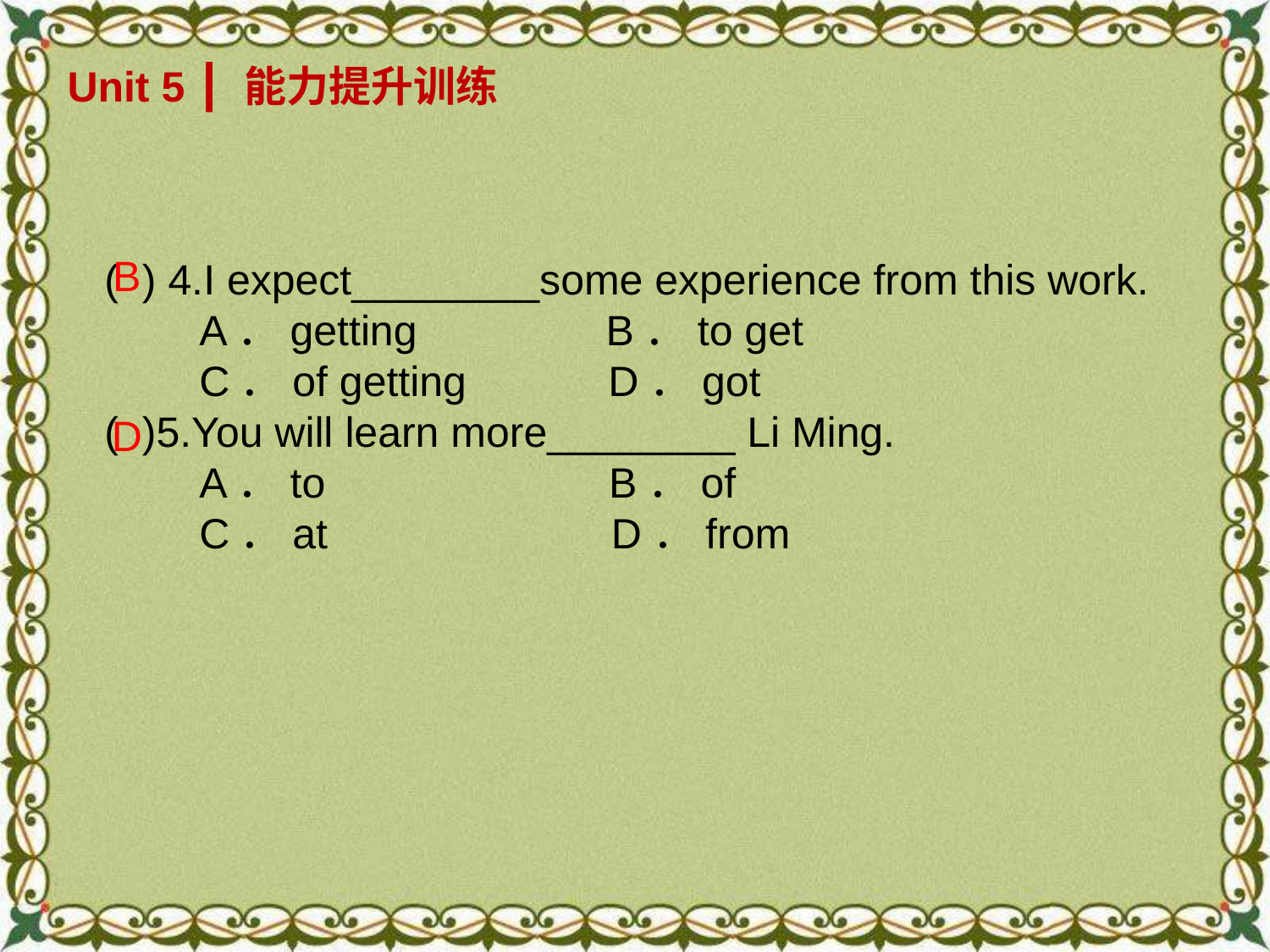

Unit 5 ┃ 能力提升训练

 B
(  ) 4.I expect________some experience from this work.
        A．getting                B．to get
        C．of getting            D．got
(  )5.You will learn more________ Li Ming.
        A．to                        B．of
        C．at                        D．from
 D